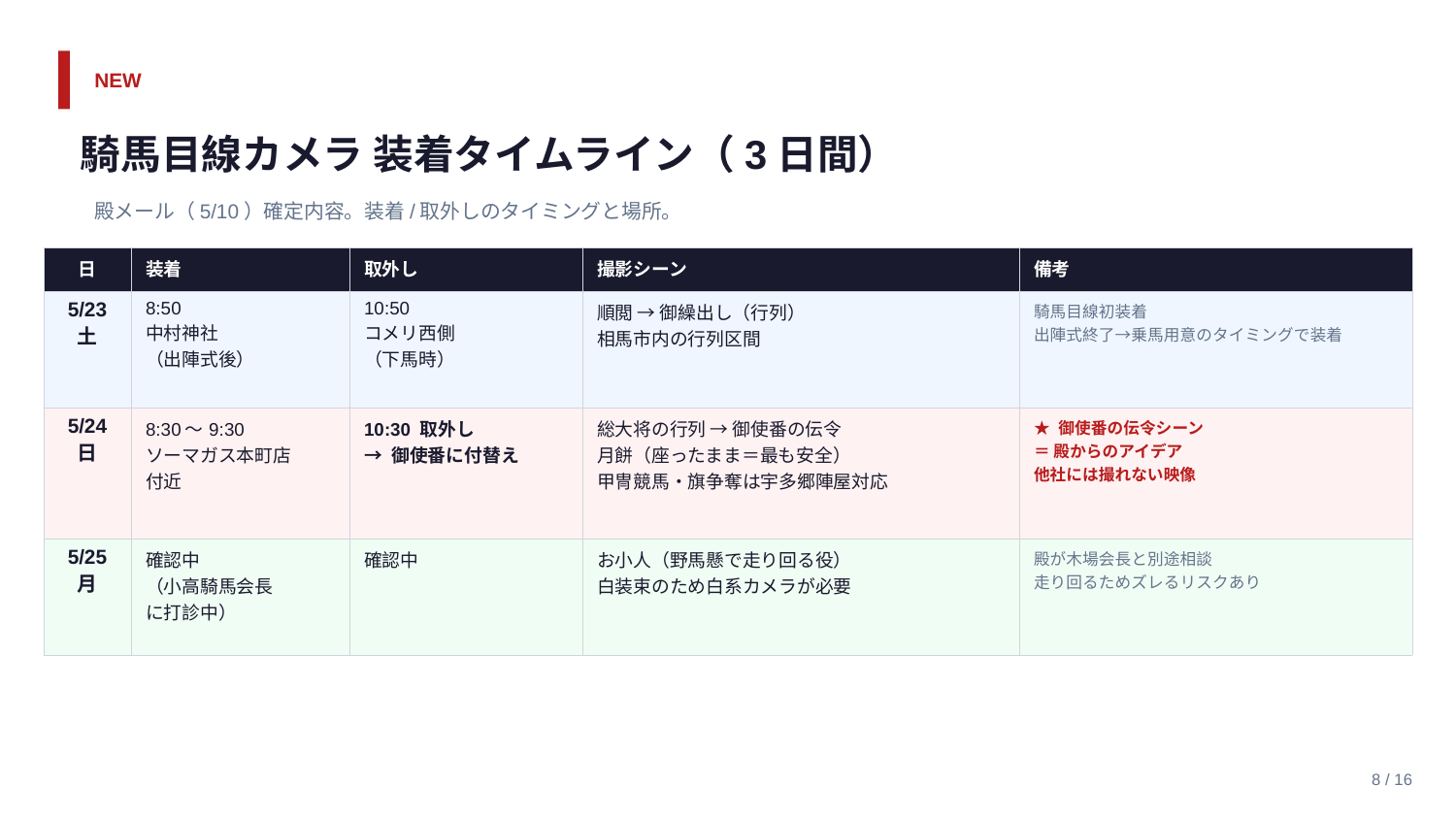

NEW
騎馬目線カメラ 装着タイムライン（3日間）
殿メール（5/10）確定内容。装着/取外しのタイミングと場所。
| 日 | 装着 | 取外し | 撮影シーン | 備考 |
| --- | --- | --- | --- | --- |
| 5/23 土 | 8:50 中村神社 （出陣式後） | 10:50 コメリ西側 （下馬時） | 順閲 → 御繰出し（行列） 相馬市内の行列区間 | 騎馬目線初装着 出陣式終了→乗馬用意のタイミングで装着 |
| 5/24 日 | 8:30〜9:30 ソーマガス本町店 付近 | 10:30 取外し → 御使番に付替え | 総大将の行列 → 御使番の伝令 月餅（座ったまま＝最も安全） 甲冑競馬・旗争奪は宇多郷陣屋対応 | ★ 御使番の伝令シーン ＝ 殿からのアイデア 他社には撮れない映像 |
| 5/25 月 | 確認中 （小高騎馬会長 に打診中） | 確認中 | お小人（野馬懸で走り回る役） 白装束のため白系カメラが必要 | 殿が木場会長と別途相談 走り回るためズレるリスクあり |
8 / 16